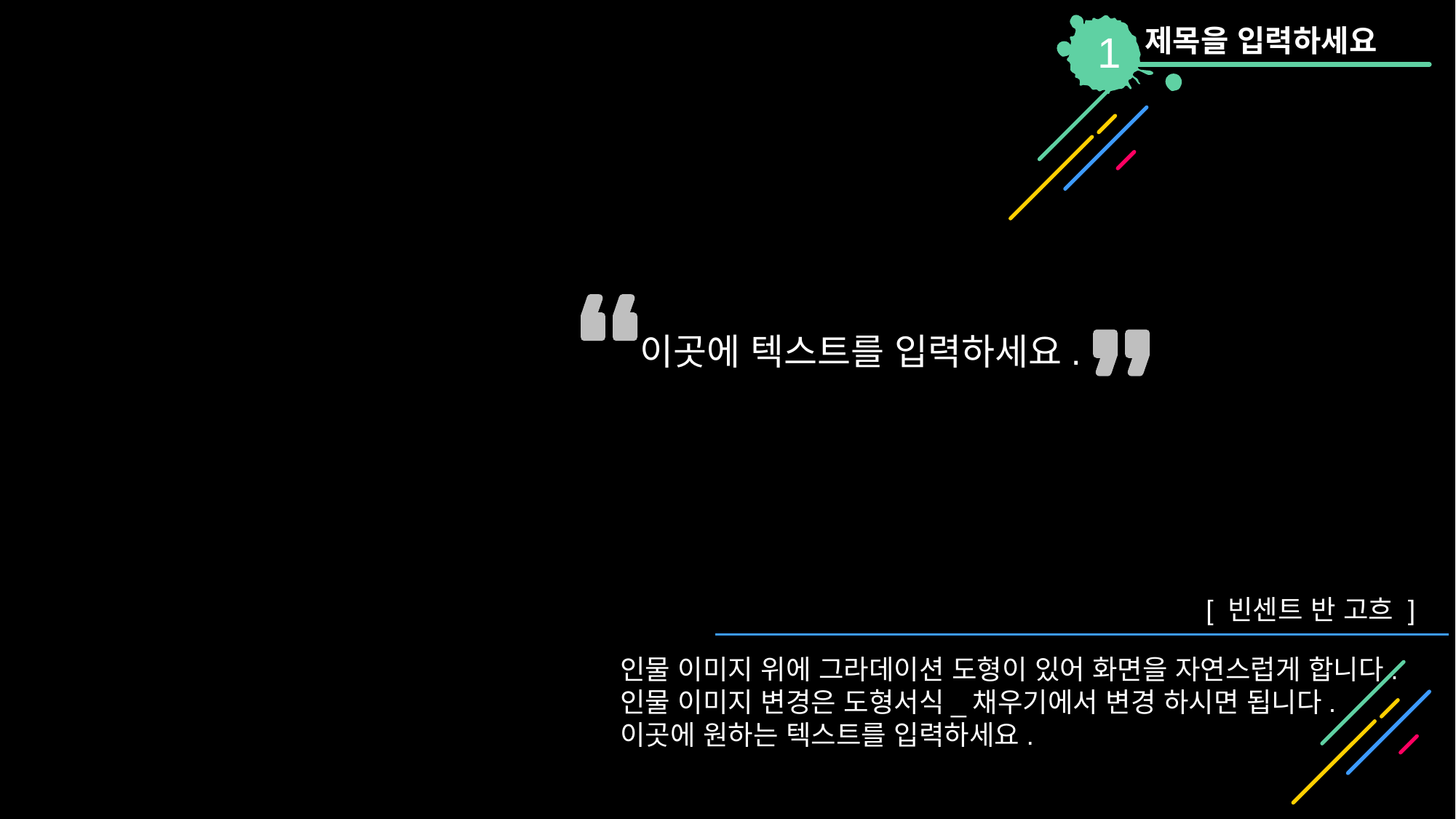

제목을 입력하세요

1

이곳에 텍스트를 입력하세요.

[ 빈센트 반 고흐 ]
인물 이미지 위에 그라데이션 도형이 있어 화면을 자연스럽게 합니다.
인물 이미지 변경은 도형서식_채우기에서 변경 하시면 됩니다.
이곳에 원하는 텍스트를 입력하세요.